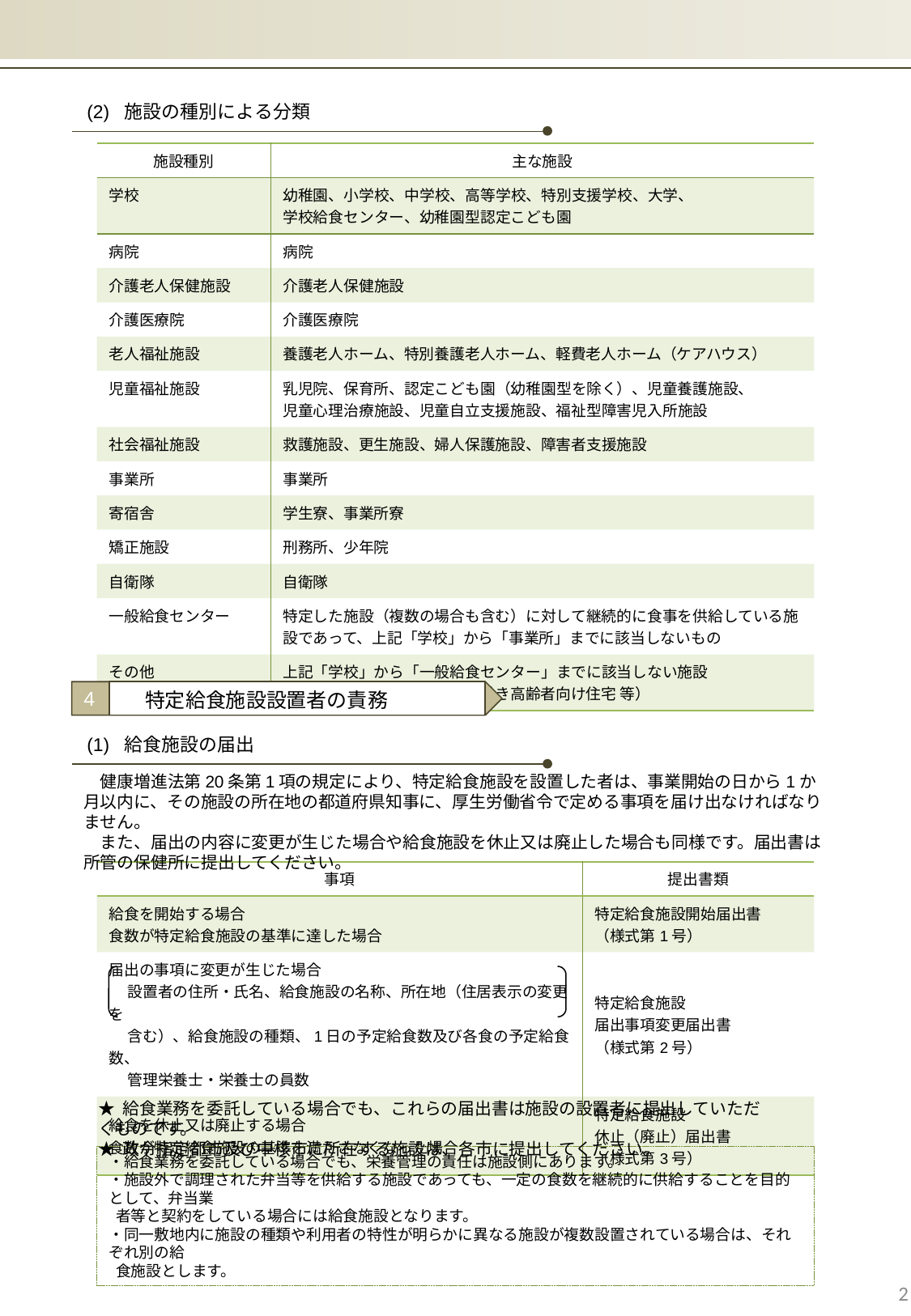

(2)  施設の種別による分類

| 施設種別 | 主な施設 |
| --- | --- |
| 学校 | 幼稚園、小学校、中学校、高等学校、特別支援学校、大学、 学校給食センター、幼稚園型認定こども園 |
| 病院 | 病院 |
| 介護老人保健施設 | 介護老人保健施設 |
| 介護医療院 | 介護医療院 |
| 老人福祉施設 | 養護老人ホーム、特別養護老人ホーム、軽費老人ホーム（ケアハウス） |
| 児童福祉施設 | 乳児院、保育所、認定こども園（幼稚園型を除く）、児童養護施設、 児童心理治療施設、児童自立支援施設、福祉型障害児入所施設 |
| 社会福祉施設 | 救護施設、更生施設、婦人保護施設、障害者支援施設 |
| 事業所 | 事業所 |
| 寄宿舎 | 学生寮、事業所寮 |
| 矯正施設 | 刑務所、少年院 |
| 自衛隊 | 自衛隊 |
| 一般給食センター | 特定した施設（複数の場合も含む）に対して継続的に食事を供給している施設であって、上記「学校」から「事業所」までに該当しないもの |
| その他 | 上記「学校」から「一般給食センター」までに該当しない施設 （有料老人ホーム、サービス付き高齢者向け住宅 等） |
4
　特定給食施設設置者の責務
(1)  給食施設の届出

　健康増進法第20条第1項の規定により、特定給食施設を設置した者は、事業開始の日から1か月以内に、その施設の所在地の都道府県知事に、厚生労働省令で定める事項を届け出なければなりません。
　また、届出の内容に変更が生じた場合や給食施設を休止又は廃止した場合も同様です。届出書は所管の保健所に提出してください。
| 事項 | 提出書類 |
| --- | --- |
| 給食を開始する場合 食数が特定給食施設の基準に達した場合 | 特定給食施設開始届出書 （様式第1号） |
| 届出の事項に変更が生じた場合 　 設置者の住所・氏名、給食施設の名称、所在地（住居表示の変更を 　 含む）、給食施設の種類、1日の予定給食数及び各食の予定給食数、 　 管理栄養士・栄養士の員数 | 特定給食施設 届出事項変更届出書 （様式第2号） |
| 給食を休止又は廃止する場合 食数が特定給食施設の基準を満たさなくなった場合 | 特定給食施設 休止（廃止）届出書 （様式第3号） |

★ 給食業務を委託している場合でも、これらの届出書は施設の設置者に提出していただくものです。
★ 政令指定都市及び中核市に所在する施設は、各市に提出してください。
・給食業務を委託している場合でも、栄養管理の責任は施設側にあります。
・施設外で調理された弁当等を供給する施設であっても、一定の食数を継続的に供給することを目的として、弁当業
 者等と契約をしている場合には給食施設となります。
・同一敷地内に施設の種類や利用者の特性が明らかに異なる施設が複数設置されている場合は、それぞれ別の給
 食施設とします。
2